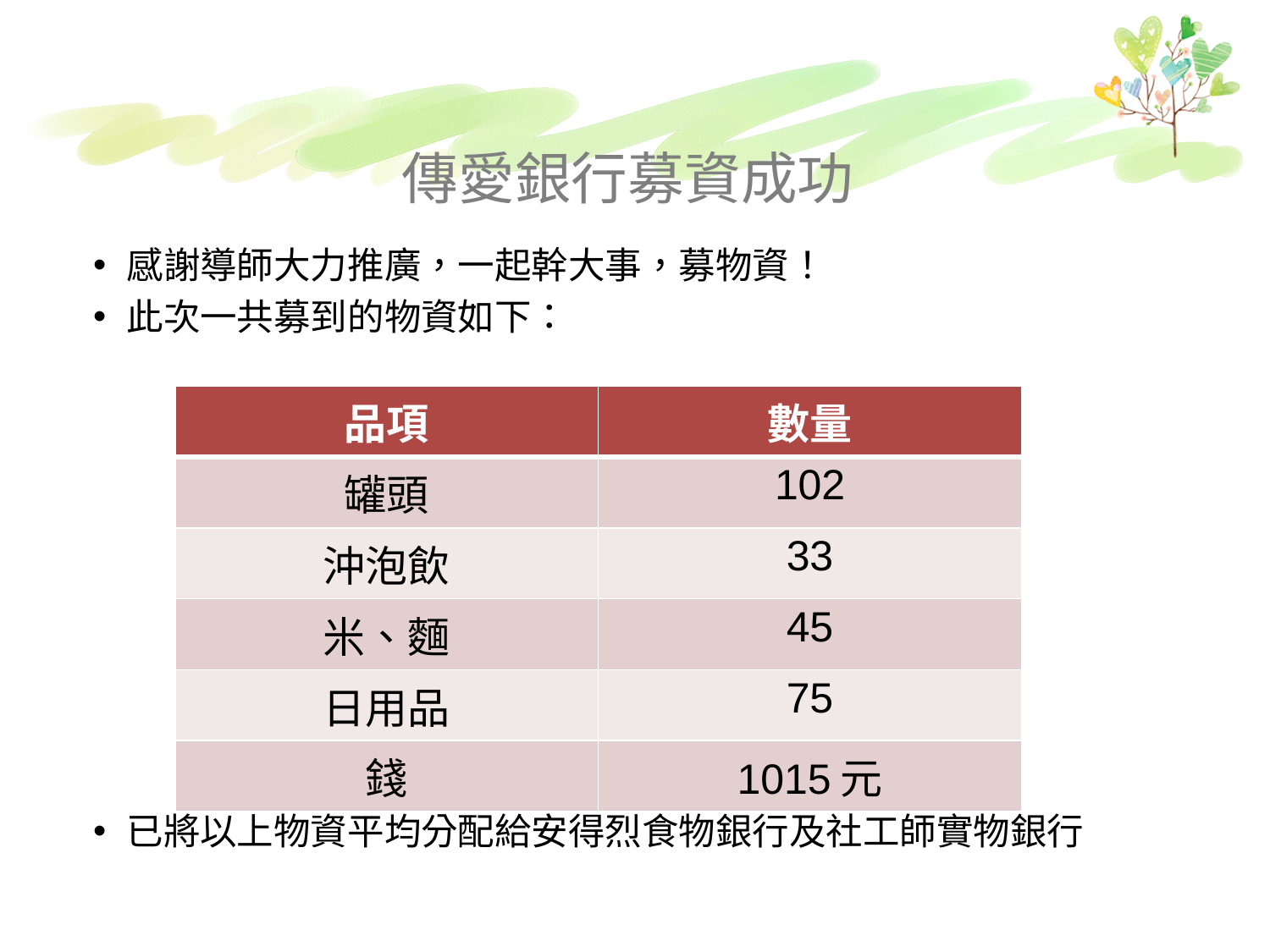

# 傳愛銀行募資成功
感謝導師大力推廣，一起幹大事，募物資！
此次一共募到的物資如下：

已將以上物資平均分配給安得烈食物銀行及社工師實物銀行

| 品項 | 數量 |
| --- | --- |
| 罐頭 | 102 |
| 沖泡飲 | 33 |
| 米、麵 | 45 |
| 日用品 | 75 |
| 錢 | 1015元 |